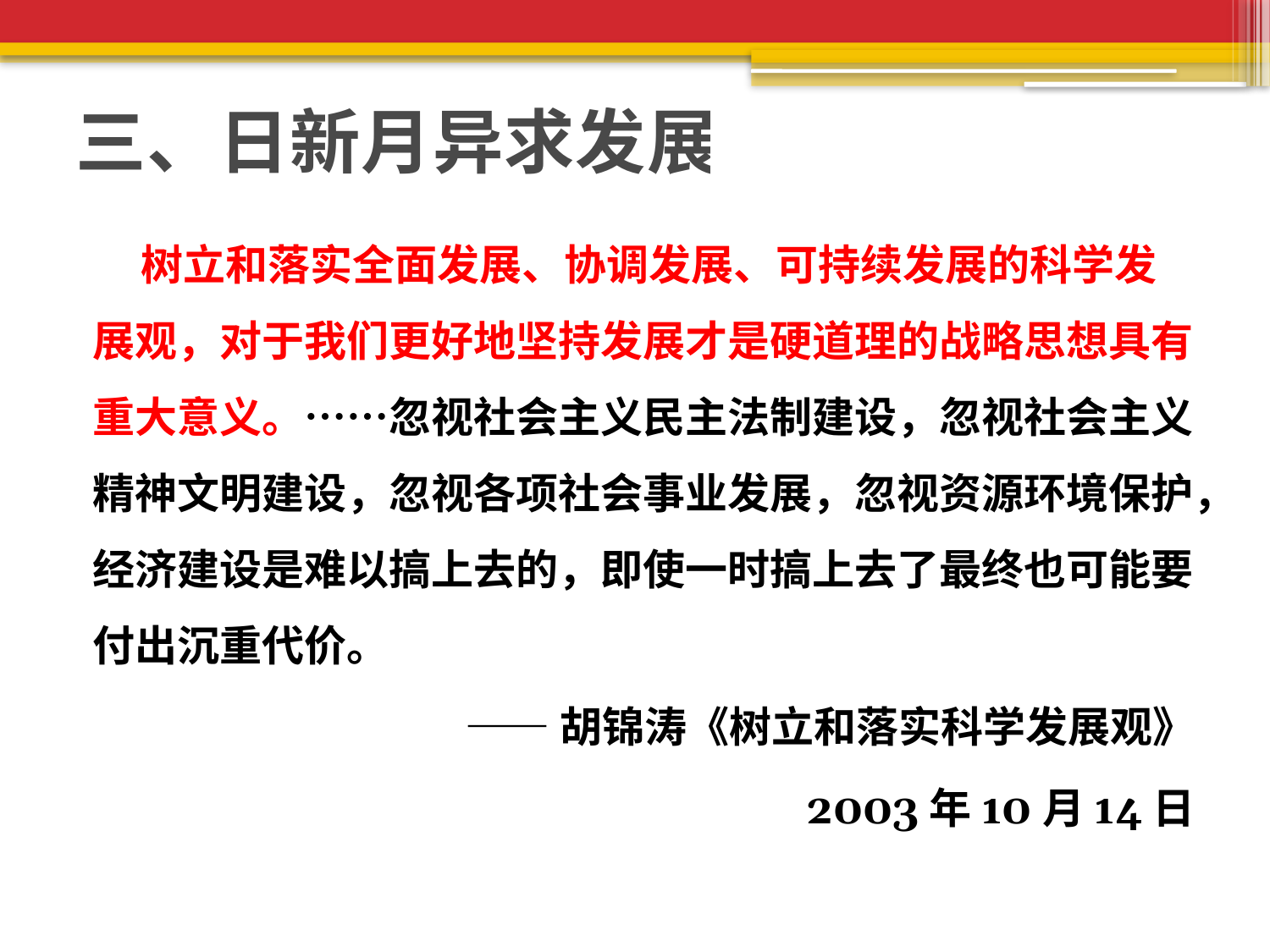

# 三、日新月异求发展
    树立和落实全面发展、协调发展、可持续发展的科学发展观，对于我们更好地坚持发展才是硬道理的战略思想具有重大意义。……忽视社会主义民主法制建设，忽视社会主义精神文明建设，忽视各项社会事业发展，忽视资源环境保护，经济建设是难以搞上去的，即使一时搞上去了最终也可能要付出沉重代价。
——胡锦涛《树立和落实科学发展观》
2003年10月14日